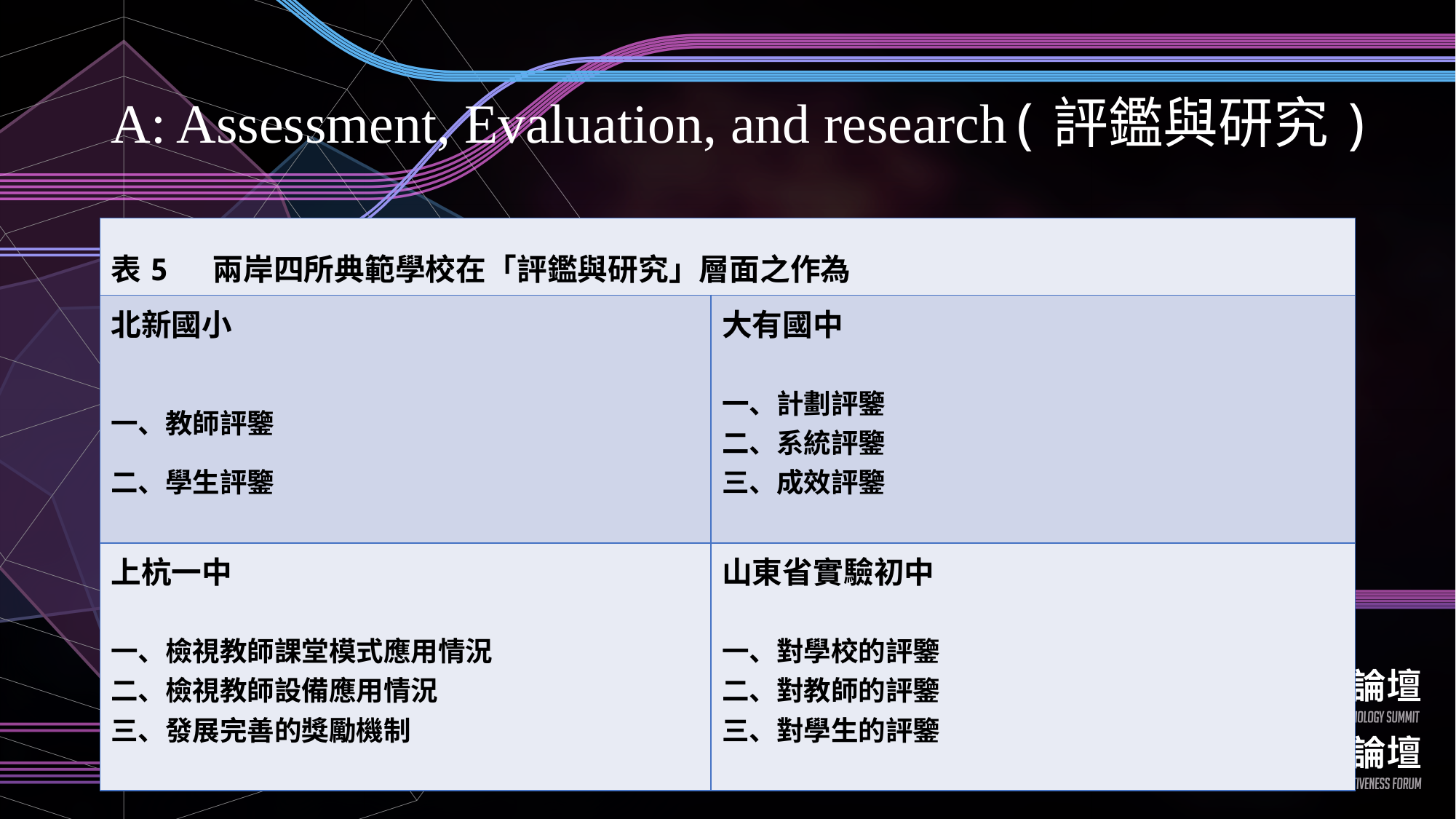

# A: Assessment, Evaluation, and research(評鑑與研究)
| 表5 兩岸四所典範學校在「評鑑與研究」層面之作為 |  |
| --- | --- |
| 北新國小 一、教師評鑒 二、學生評鑒 | 大有國中 一、計劃評鑒 二、系統評鑒 三、成效評鑒 |
| 上杭一中 一、檢視教師課堂模式應用情況 二、檢視教師設備應用情況 三、發展完善的獎勵機制 | 山東省實驗初中 一、對學校的評鑒 二、對教師的評鑒 三、對學生的評鑒 |